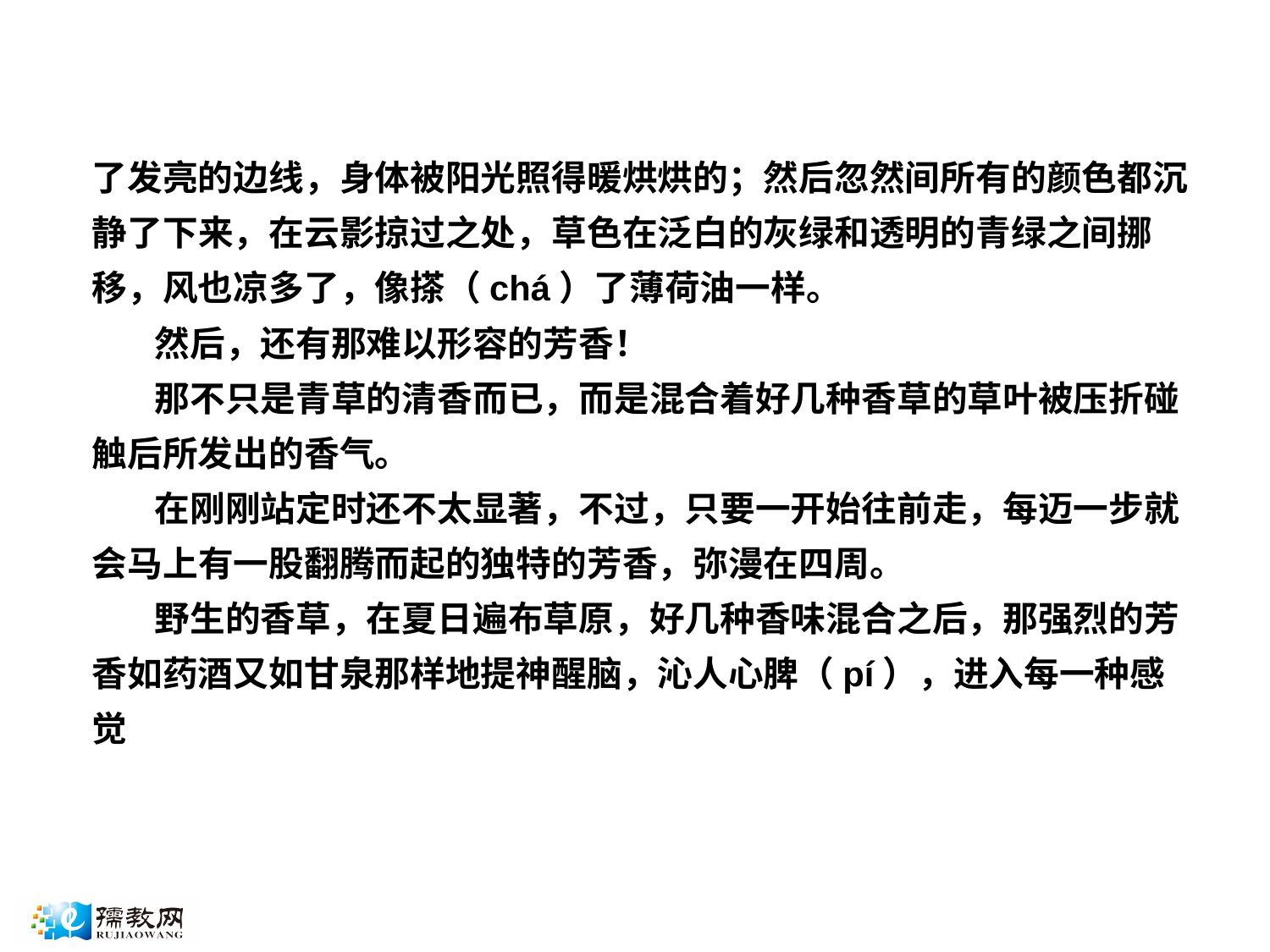

了发亮的边线，身体被阳光照得暖烘烘的；然后忽然间所有的颜色都沉静了下来，在云影掠过之处，草色在泛白的灰绿和透明的青绿之间挪移，风也凉多了，像搽（chá）了薄荷油一样。
然后，还有那难以形容的芳香！
那不只是青草的清香而已，而是混合着好几种香草的草叶被压折碰触后所发出的香气。
在刚刚站定时还不太显著，不过，只要一开始往前走，每迈一步就会马上有一股翻腾而起的独特的芳香，弥漫在四周。
野生的香草，在夏日遍布草原，好几种香味混合之后，那强烈的芳香如药酒又如甘泉那样地提神醒脑，沁人心脾（pí），进入每一种感觉